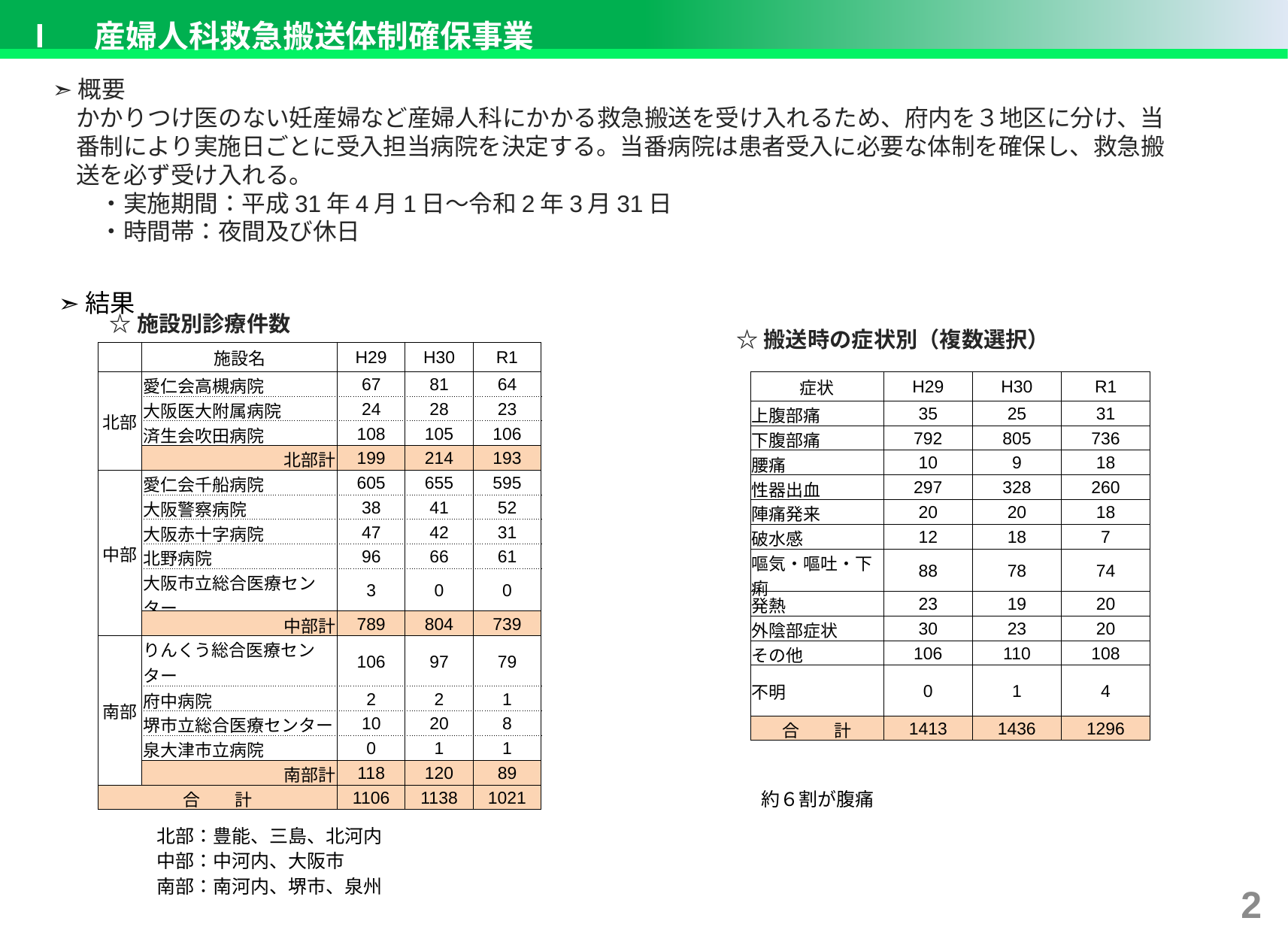

Ⅰ　産婦人科救急搬送体制確保事業
➣概要
　かかりつけ医のない妊産婦など産婦人科にかかる救急搬送を受け入れるため、府内を３地区に分け、当
　番制により実施日ごとに受入担当病院を決定する。当番病院は患者受入に必要な体制を確保し、救急搬
　送を必ず受け入れる。
　　・実施期間：平成31年4月1日～令和2年3月31日
　　・時間帯：夜間及び休日
➣結果
# ☆施設別診療件数
☆搬送時の症状別（複数選択）
|  | 施設名 | H29 | H30 | R1 |
| --- | --- | --- | --- | --- |
| 北部 | 愛仁会高槻病院 | 67 | 81 | 64 |
|  | 大阪医大附属病院 | 24 | 28 | 23 |
|  | 済生会吹田病院 | 108 | 105 | 106 |
|  | 北部計 | 199 | 214 | 193 |
| 中部 | 愛仁会千船病院 | 605 | 655 | 595 |
|  | 大阪警察病院 | 38 | 41 | 52 |
|  | 大阪赤十字病院 | 47 | 42 | 31 |
|  | 北野病院 | 96 | 66 | 61 |
|  | 大阪市立総合医療センター | 3 | 0 | 0 |
|  | 中部計 | 789 | 804 | 739 |
| 南部 | りんくう総合医療センター | 106 | 97 | 79 |
|  | 府中病院 | 2 | 2 | 1 |
|  | 堺市立総合医療センター | 10 | 20 | 8 |
|  | 泉大津市立病院 | 0 | 1 | 1 |
|  | 南部計 | 118 | 120 | 89 |
| 合　　計 |  | 1106 | 1138 | 1021 |
| 症状 | H29 | H30 | R1 |
| --- | --- | --- | --- |
| 上腹部痛 | 35 | 25 | 31 |
| 下腹部痛 | 792 | 805 | 736 |
| 腰痛 | 10 | 9 | 18 |
| 性器出血 | 297 | 328 | 260 |
| 陣痛発来 | 20 | 20 | 18 |
| 破水感 | 12 | 18 | 7 |
| 嘔気・嘔吐・下痢 | 88 | 78 | 74 |
| 発熱 | 23 | 19 | 20 |
| 外陰部症状 | 30 | 23 | 20 |
| その他 | 106 | 110 | 108 |
| 不明 | 0 | 1 | 4 |
| 合　　計 | 1413 | 1436 | 1296 |
約６割が腹痛
北部：豊能、三島、北河内
中部：中河内、大阪市
南部：南河内、堺市、泉州
2